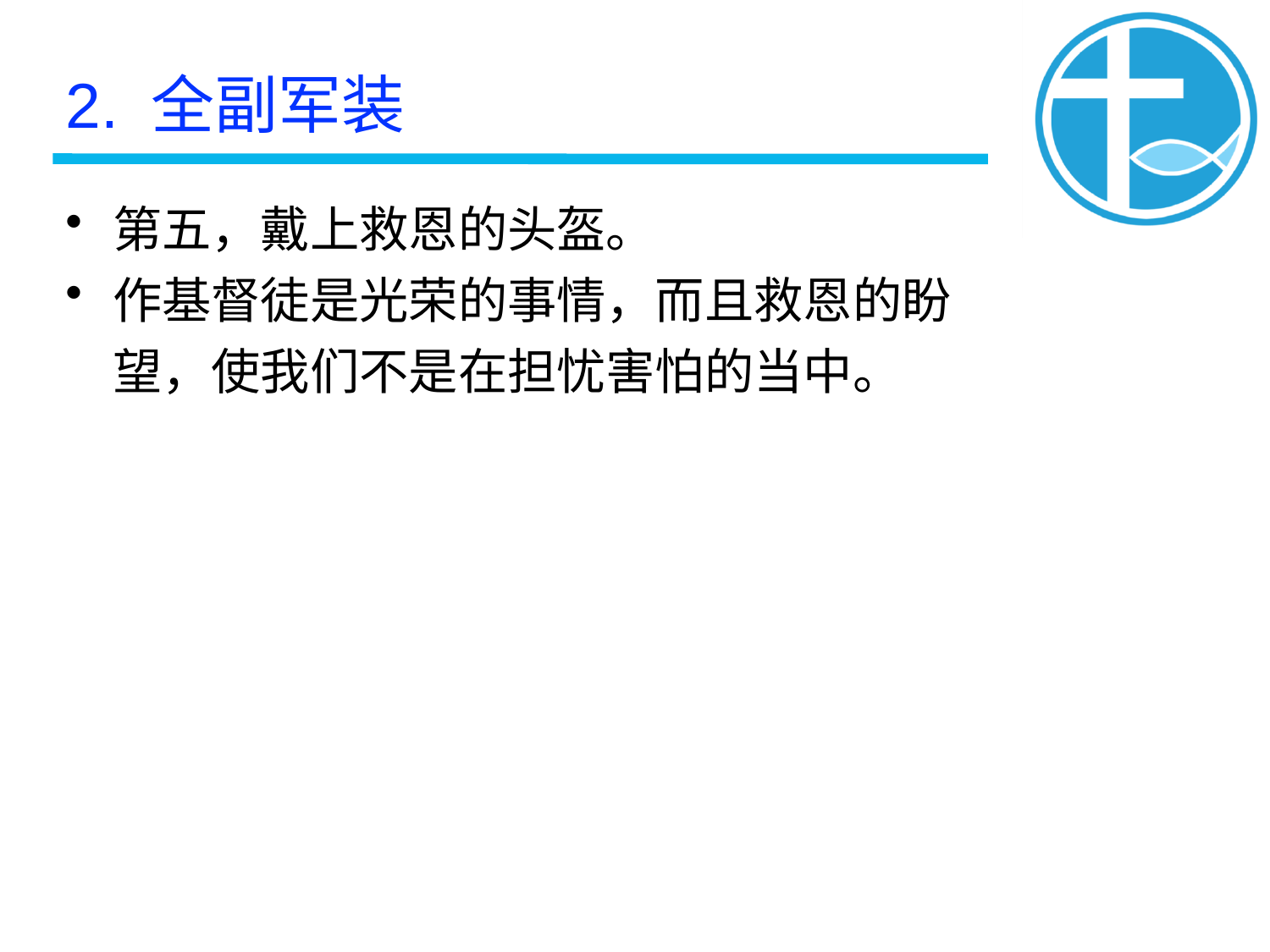

2. 全副军装
第五，戴上救恩的头盔。
作基督徒是光荣的事情，而且救恩的盼望，使我们不是在担忧害怕的当中。